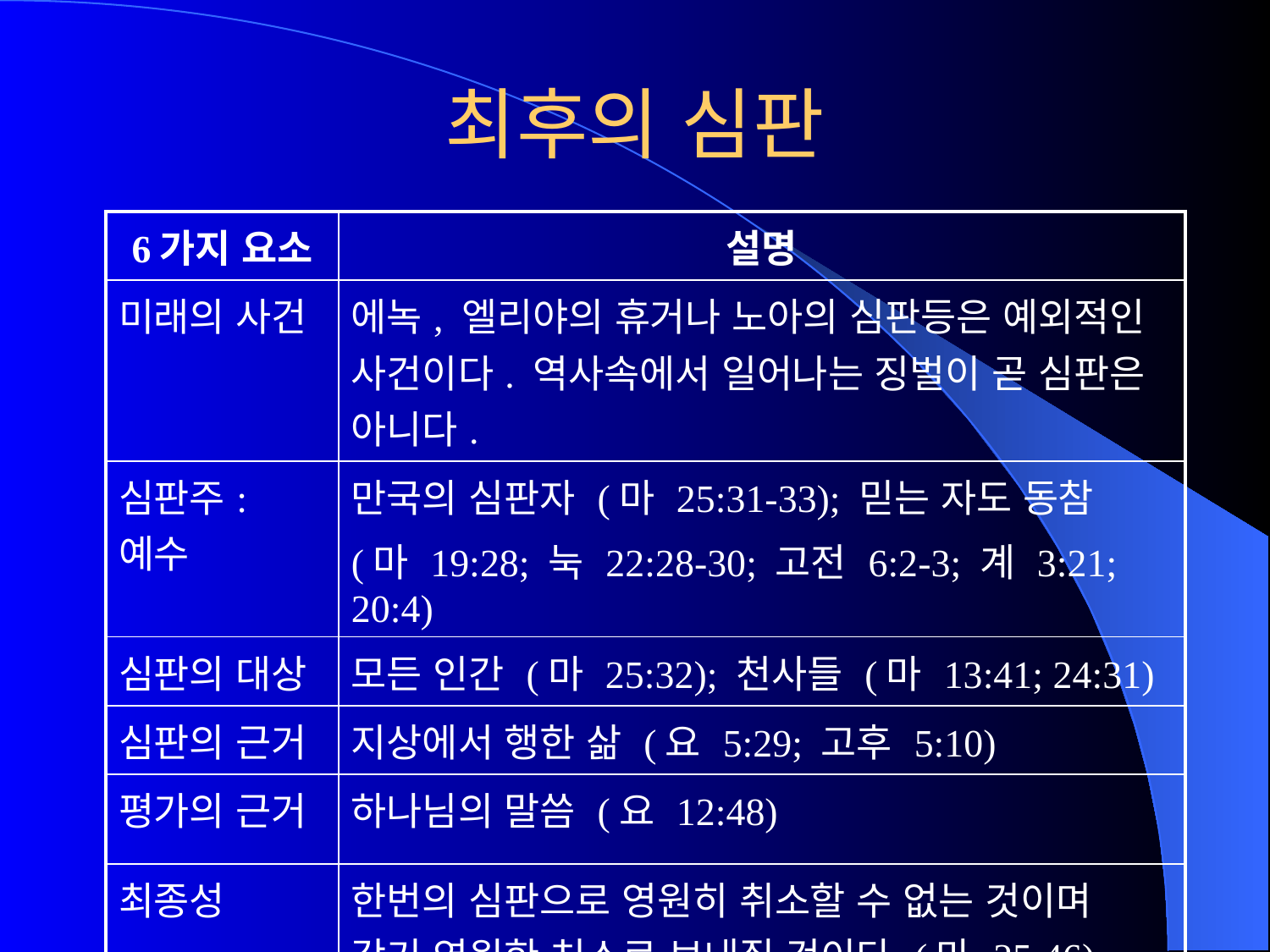

# 최후의 심판
| 6가지 요소 | 설명 |
| --- | --- |
| 미래의 사건 | 에녹, 엘리야의 휴거나 노아의 심판등은 예외적인 사건이다. 역사속에서 일어나는 징벌이 곧 심판은 아니다. |
| 심판주: 예수 | 만국의 심판자 (마 25:31-33); 믿는 자도 동참 (마 19:28; 눅 22:28-30; 고전 6:2-3; 계 3:21; 20:4) |
| 심판의 대상 | 모든 인간 (마 25:32); 천사들 (마 13:41; 24:31) |
| 심판의 근거 | 지상에서 행한 삶 (요 5:29; 고후 5:10) |
| 평가의 근거 | 하나님의 말씀 (요 12:48) |
| 최종성 | 한번의 심판으로 영원히 취소할 수 없는 것이며 각기 영원한 처소로 보내질 것이다 (마 25:46). |